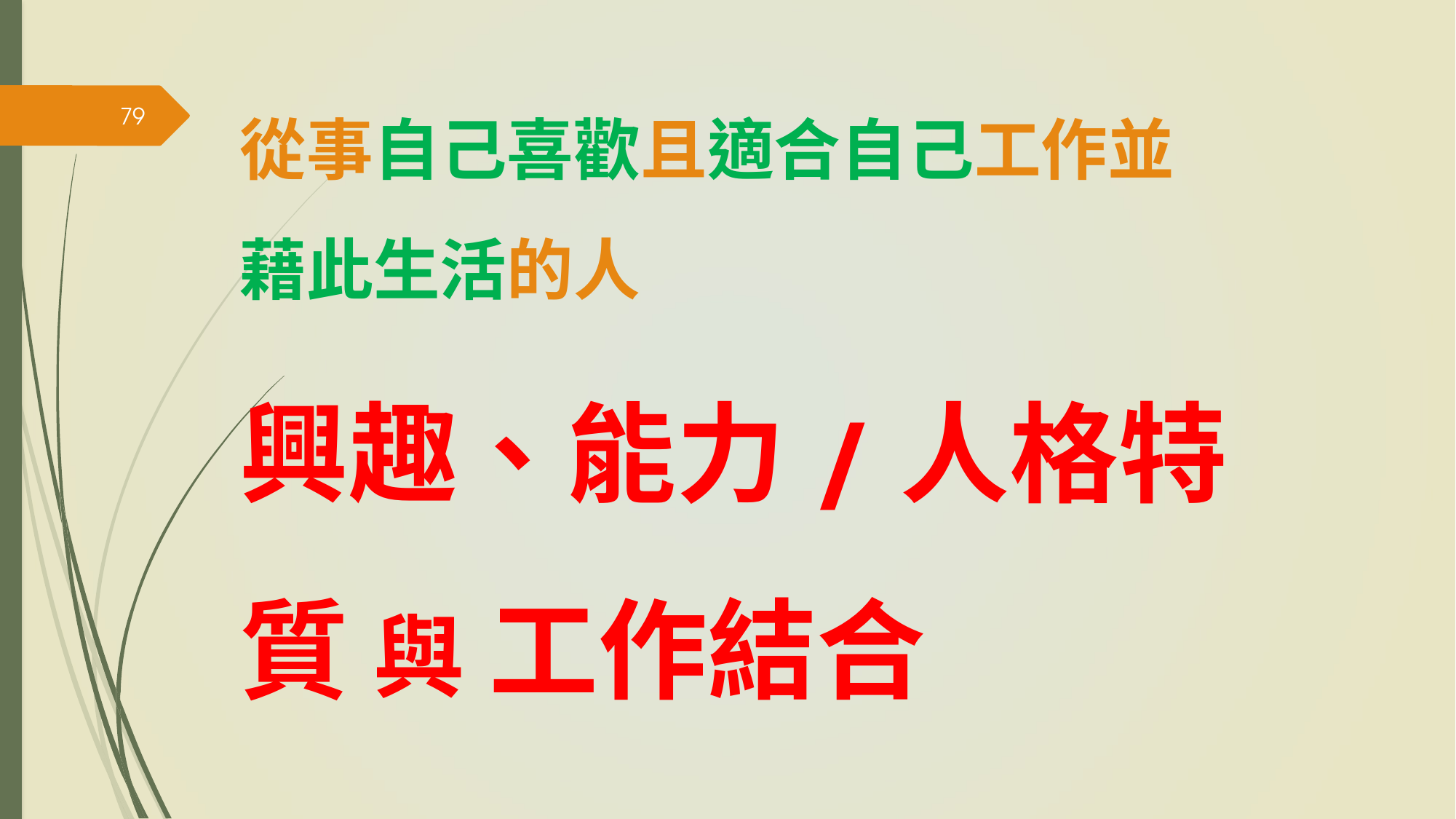

從事自己喜歡且適合自己工作並
藉此生活的人
興趣、能力/人格特質 與 工作結合
79